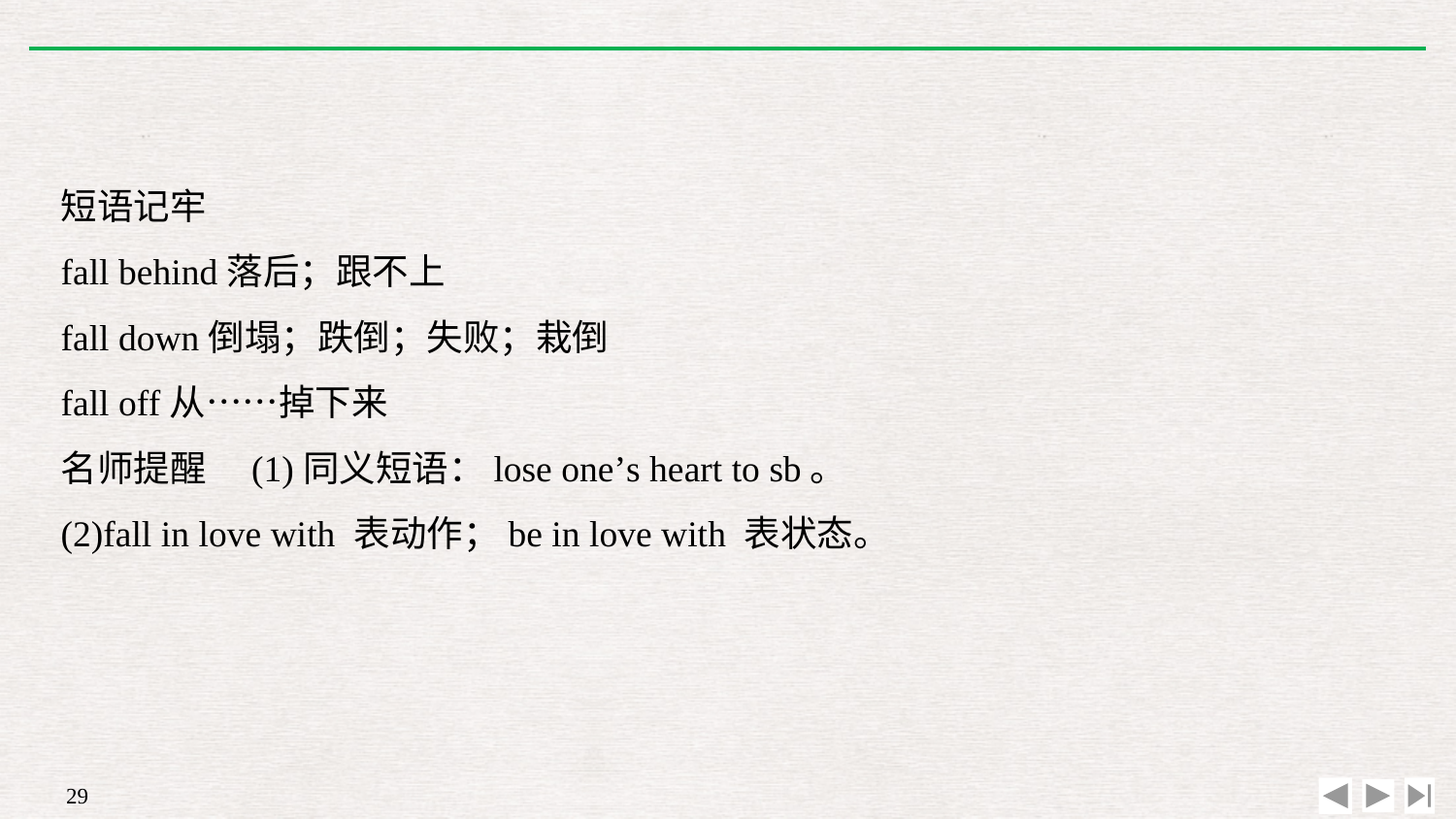

短语记牢
fall behind落后；跟不上
fall down倒塌；跌倒；失败；栽倒
fall off从……掉下来
名师提醒　(1)同义短语：lose one’s heart to sb。
(2)fall in love with 表动作；be in love with 表状态。